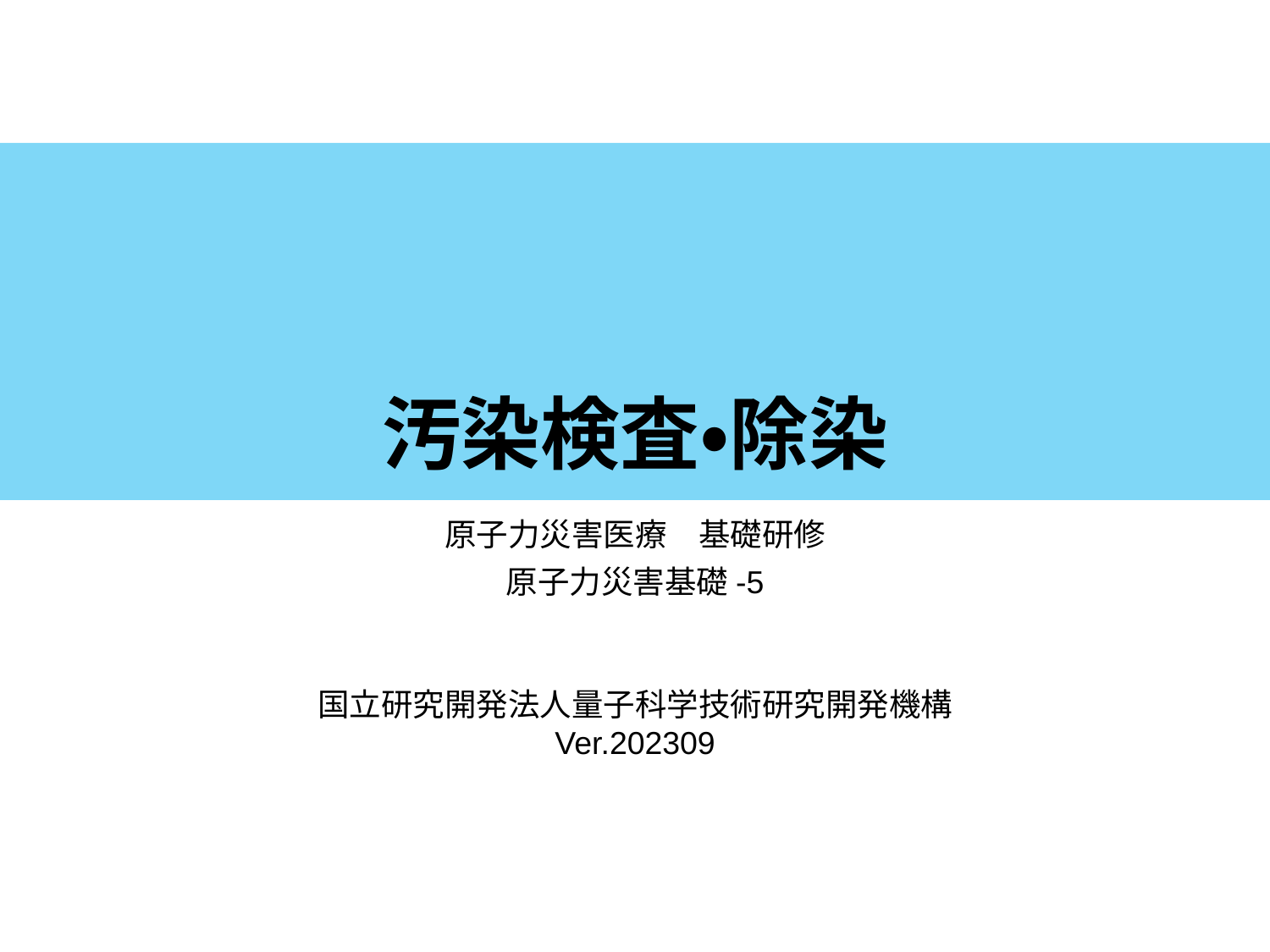

# 汚染検査・除染
原子力災害医療　基礎研修
原子力災害基礎-5
国立研究開発法人量子科学技術研究開発機構
Ver.202309